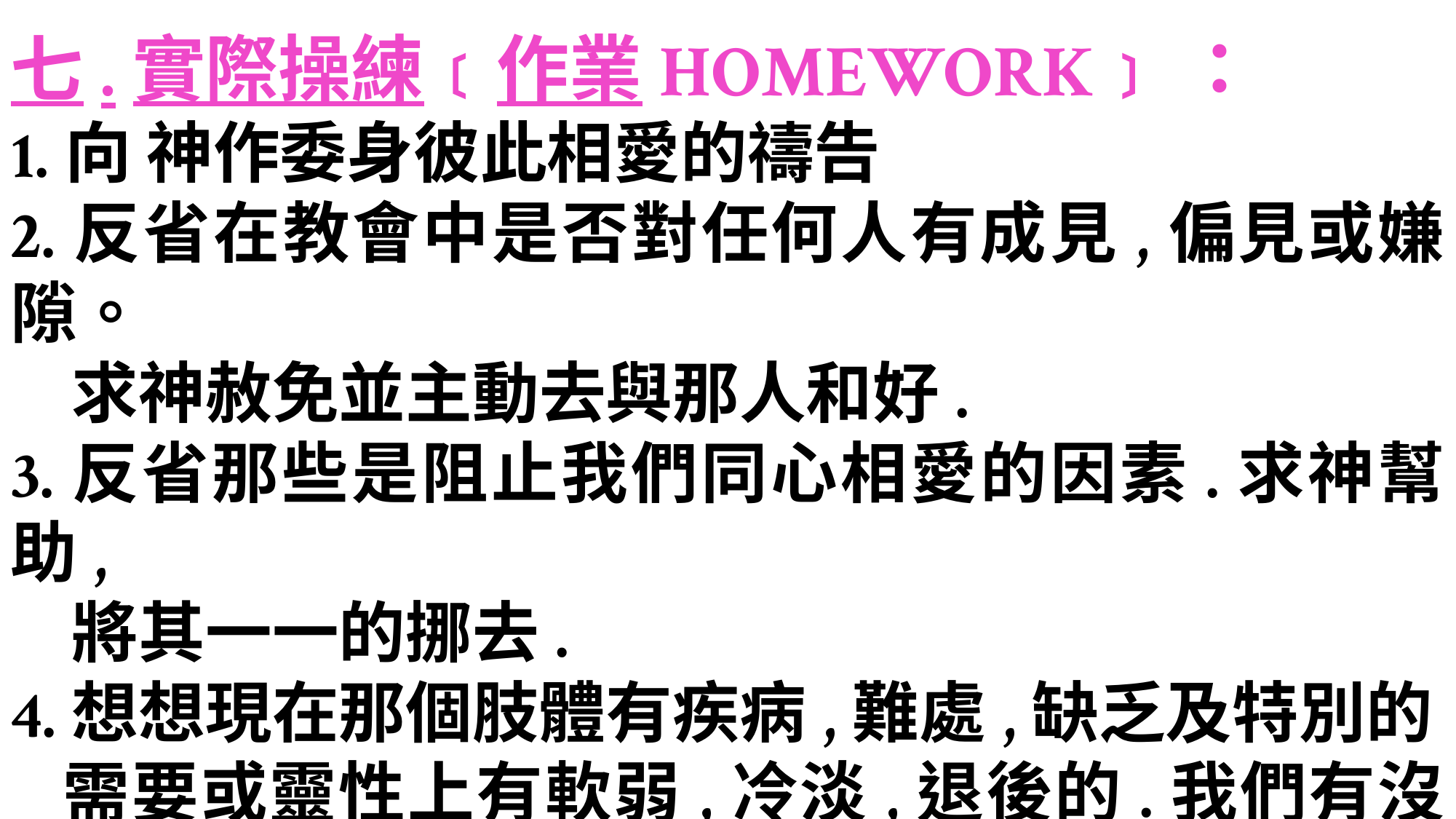

七.實際操練﹝作業Homework﹞：
1.向 神作委身彼此相愛的禱告
2.反省在教會中是否對任何人有成見,偏見或嫌隙。
   求神赦免並主動去與那人和好.
3.反省那些是阻止我們同心相愛的因素.求神幫助,
   將其一一的挪去.
4.想想現在那個肢體有疾病,難處,缺乏及特別的
  需要或靈性上有軟弱,冷淡,退後的.我們有沒有
  常為他們禱告,並主動的去安慰,關懷,幫助他們?